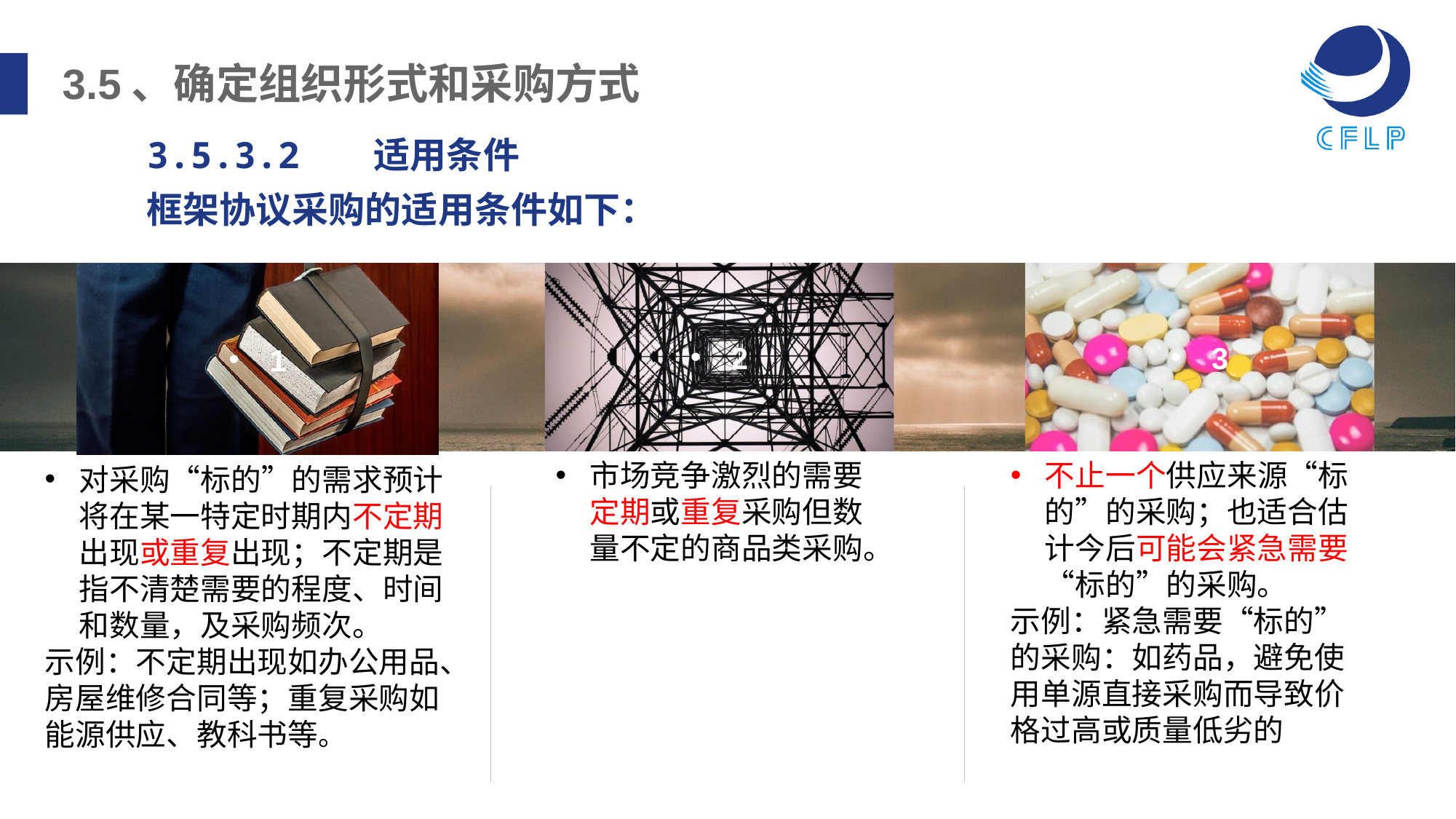

3.5、确定组织形式和采购方式

3.5.3.2   适用条件
框架协议采购的适用条件如下：

1
对采购“标的”的需求预计将在某一特定时期内不定期出现或重复出现；不定期是指不清楚需要的程度、时间和数量，及采购频次。
示例：不定期出现如办公用品、房屋维修合同等；重复采购如能源供应、教科书等。
2
市场竞争激烈的需要定期或重复采购但数量不定的商品类采购。

3
不止一个供应来源“标的”的采购；也适合估计今后可能会紧急需要“标的”的采购。
示例：紧急需要“标的”的采购：如药品，避免使用单源直接采购而导致价格过高或质量低劣的